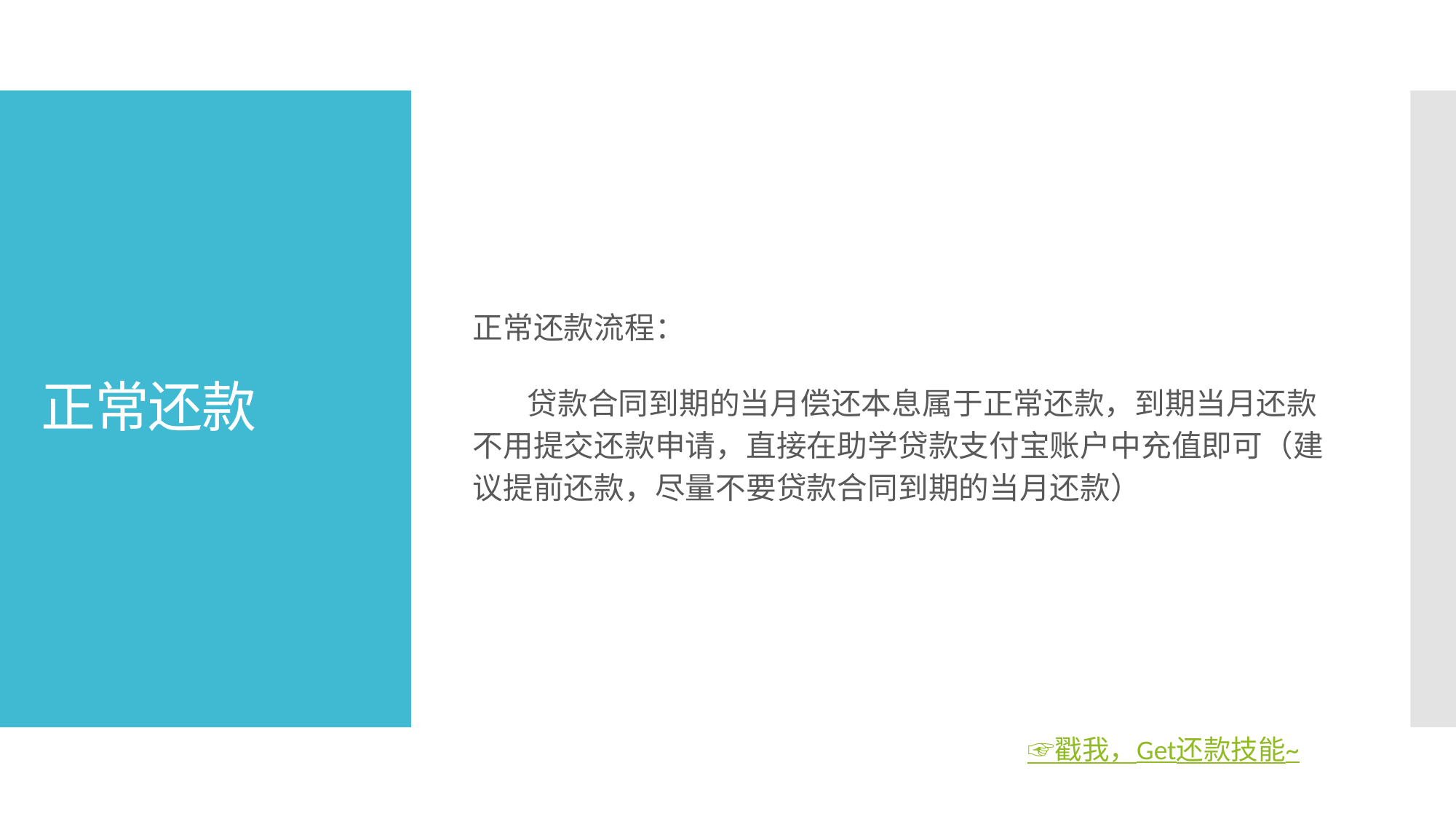

正常还款流程：

贷款合同到期的当月偿还本息属于正常还款，到期当月还款不用提交还款申请，直接在助学贷款支付宝账户中充值即可（建议提前还款，尽量不要贷款合同到期的当月还款）
# 正常还款
☞戳我，Get还款技能~